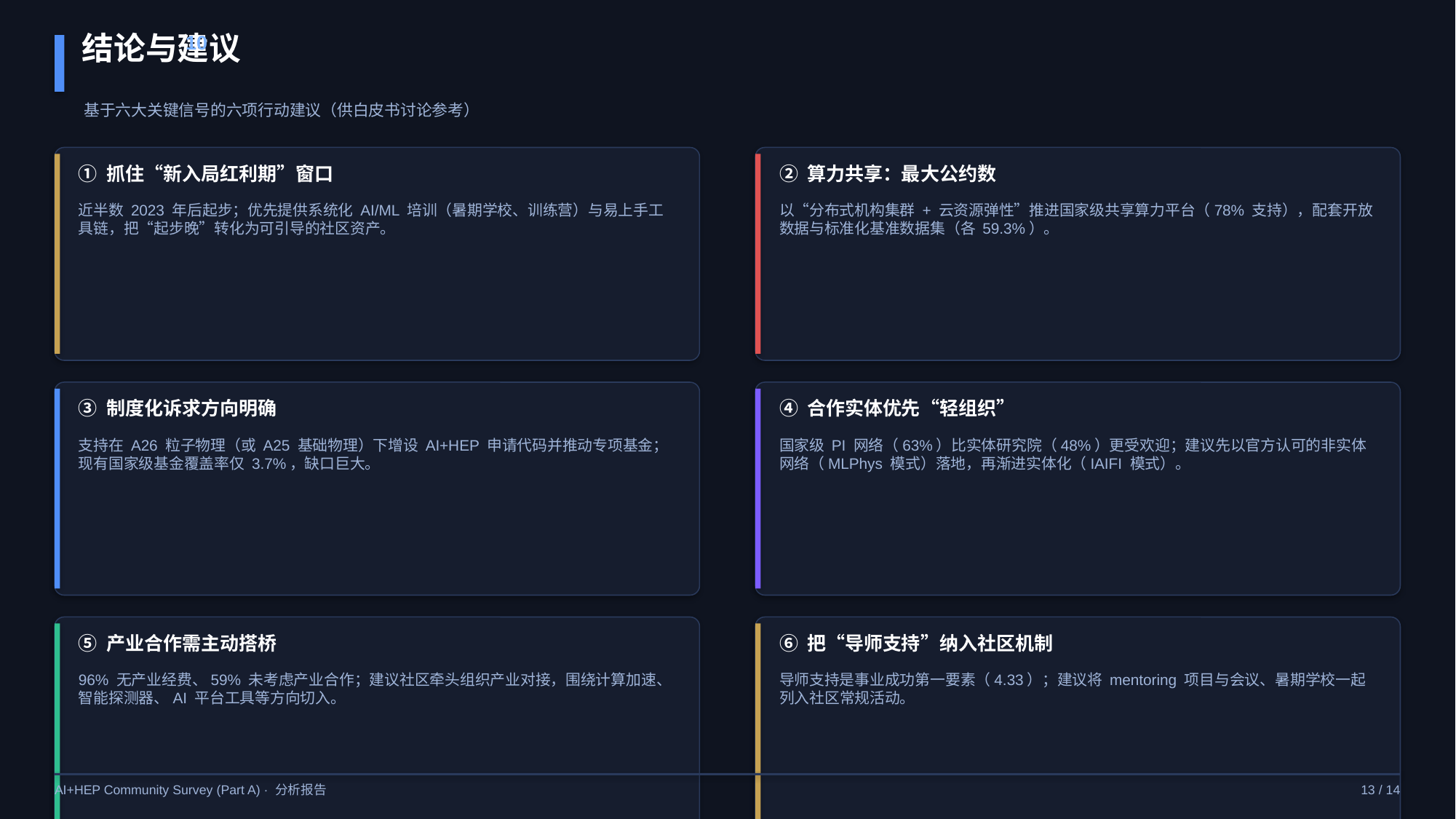

结论与建议
10

基于六大关键信号的六项行动建议（供白皮书讨论参考）

① 抓住“新入局红利期”窗口
② 算力共享：最大公约数
近半数 2023 年后起步；优先提供系统化 AI/ML 培训（暑期学校、训练营）与易上手工具链，把“起步晚”转化为可引导的社区资产。
以“分布式机构集群 + 云资源弹性”推进国家级共享算力平台（78% 支持），配套开放数据与标准化基准数据集（各 59.3%）。

③ 制度化诉求方向明确
④ 合作实体优先“轻组织”
支持在 A26 粒子物理（或 A25 基础物理）下增设 AI+HEP 申请代码并推动专项基金；现有国家级基金覆盖率仅 3.7%，缺口巨大。
国家级 PI 网络（63%）比实体研究院（48%）更受欢迎；建议先以官方认可的非实体网络（MLPhys 模式）落地，再渐进实体化（IAIFI 模式）。

⑤ 产业合作需主动搭桥
⑥ 把“导师支持”纳入社区机制
96% 无产业经费、59% 未考虑产业合作；建议社区牵头组织产业对接，围绕计算加速、智能探测器、AI 平台工具等方向切入。
导师支持是事业成功第一要素（4.33）；建议将 mentoring 项目与会议、暑期学校一起列入社区常规活动。

AI+HEP Community Survey (Part A) · 分析报告
13 / 14